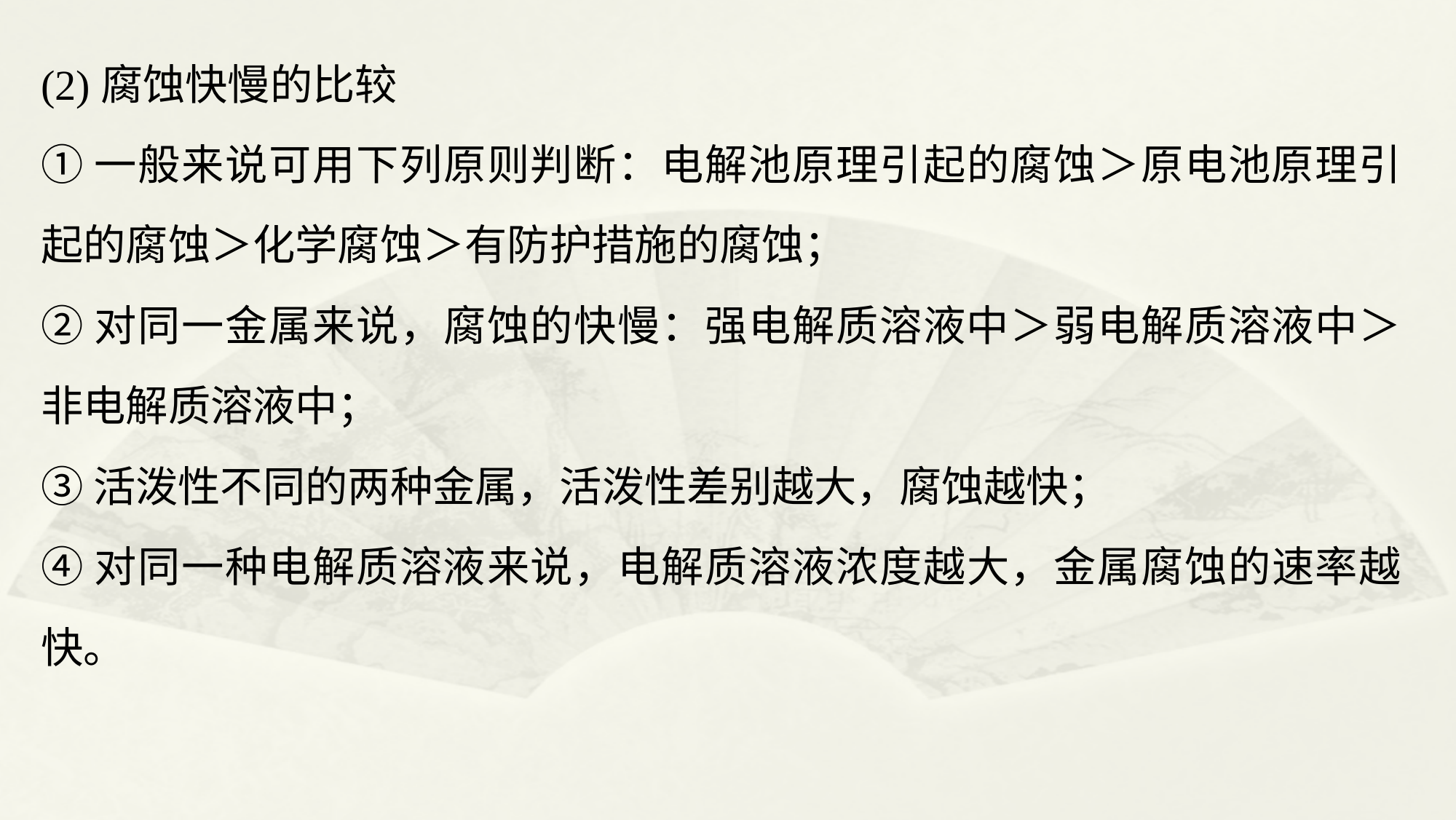

(2)腐蚀快慢的比较
①一般来说可用下列原则判断：电解池原理引起的腐蚀＞原电池原理引起的腐蚀＞化学腐蚀＞有防护措施的腐蚀；
②对同一金属来说，腐蚀的快慢：强电解质溶液中＞弱电解质溶液中＞非电解质溶液中；
③活泼性不同的两种金属，活泼性差别越大，腐蚀越快；
④对同一种电解质溶液来说，电解质溶液浓度越大，金属腐蚀的速率越快。